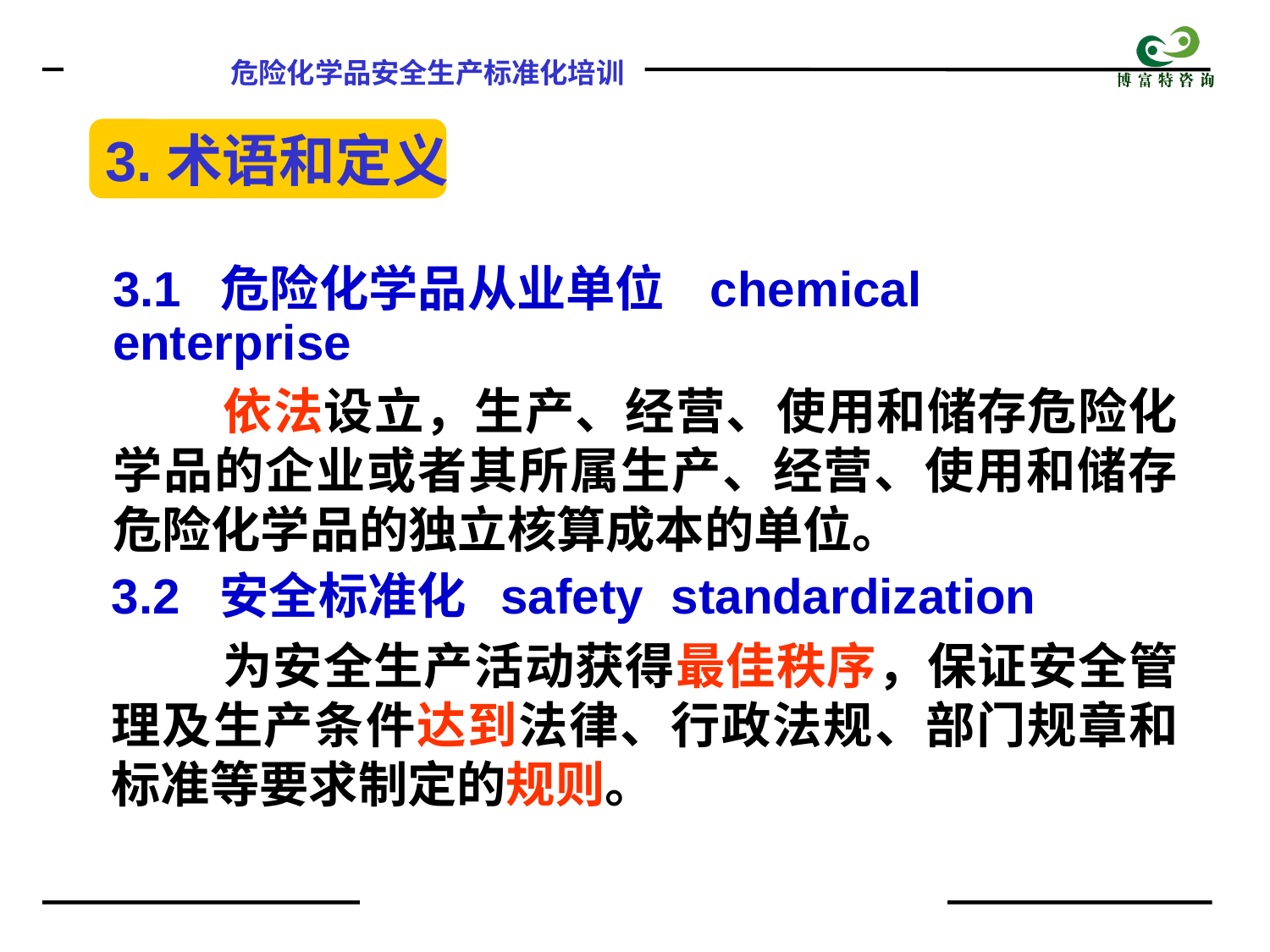

3.术语和定义
3.1  危险化学品从业单位   chemical  enterprise
        依法设立，生产、经营、使用和储存危险化学品的企业或者其所属生产、经营、使用和储存危险化学品的独立核算成本的单位。

3.2  安全标准化  safety  standardization
        为安全生产活动获得最佳秩序，保证安全管理及生产条件达到法律、行政法规、部门规章和标准等要求制定的规则。